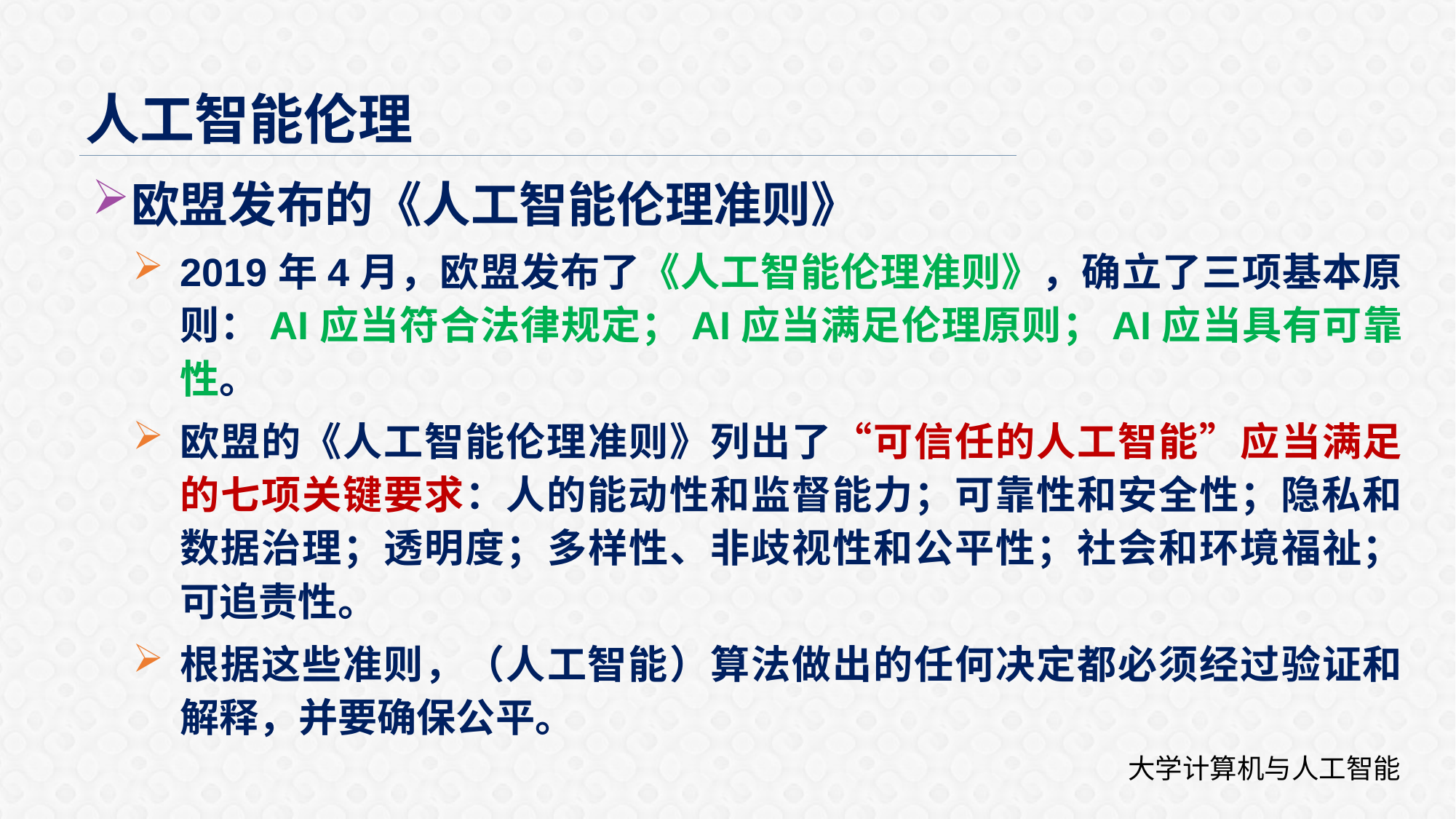

人工智能伦理
欧盟发布的《人工智能伦理准则》
2019年4月，欧盟发布了《人工智能伦理准则》，确立了三项基本原则：AI应当符合法律规定；AI应当满足伦理原则；AI应当具有可靠性。
欧盟的《人工智能伦理准则》列出了“可信任的人工智能”应当满足的七项关键要求：人的能动性和监督能力；可靠性和安全性；隐私和数据治理；透明度；多样性、非歧视性和公平性；社会和环境福祉；可追责性。
根据这些准则，（人工智能）算法做出的任何决定都必须经过验证和解释，并要确保公平。